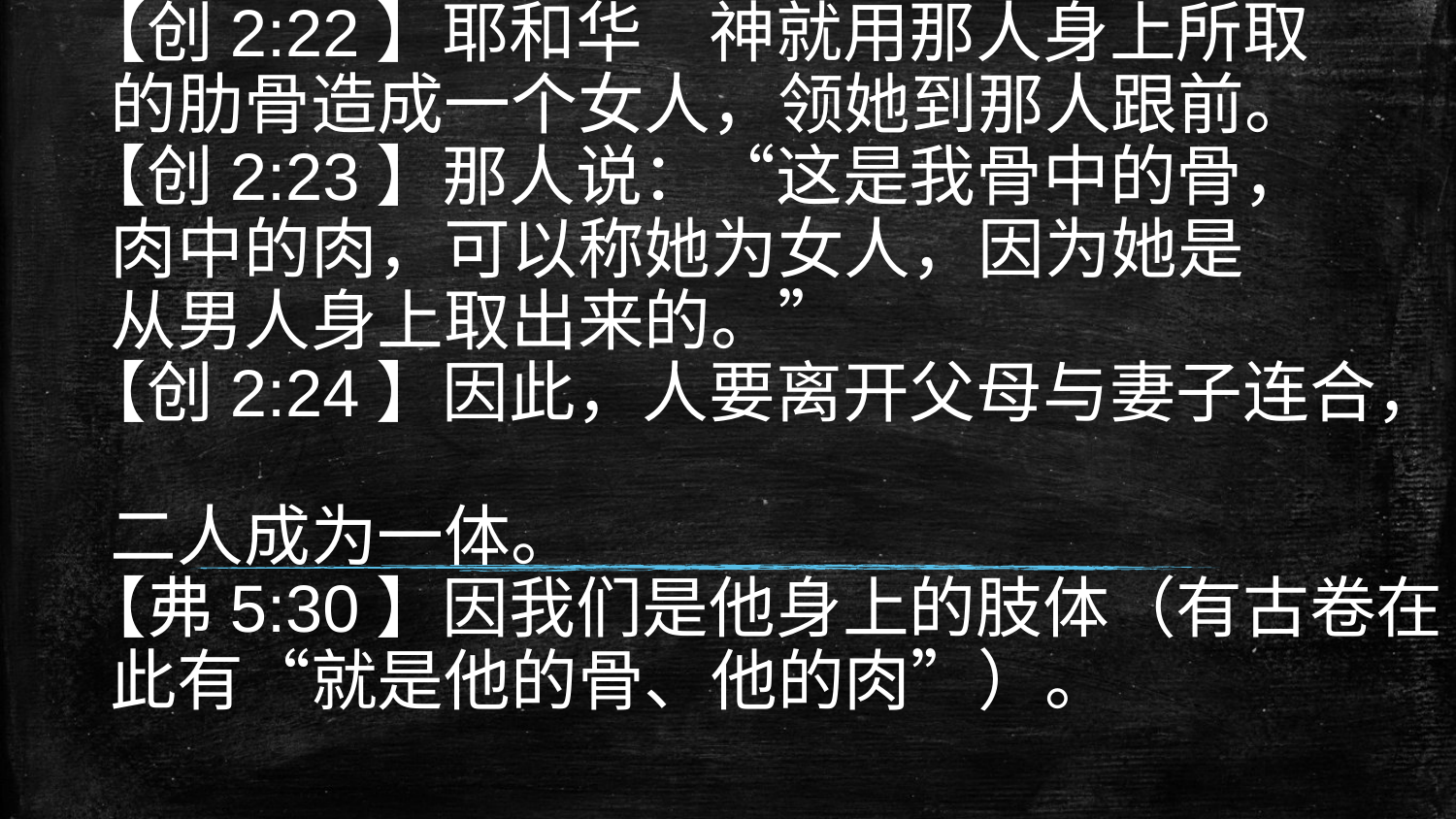

# 【创2:22】耶和华　神就用那人身上所取 的肋骨造成一个女人，领她到那人跟前。 【创2:23】那人说：“这是我骨中的骨， 肉中的肉，可以称她为女人，因为她是 从男人身上取出来的。” 【创2:24】因此，人要离开父母与妻子连合， 二人成为一体。 【弗5:30】因我们是他身上的肢体（有古卷在 此有“就是他的骨、他的肉”）。